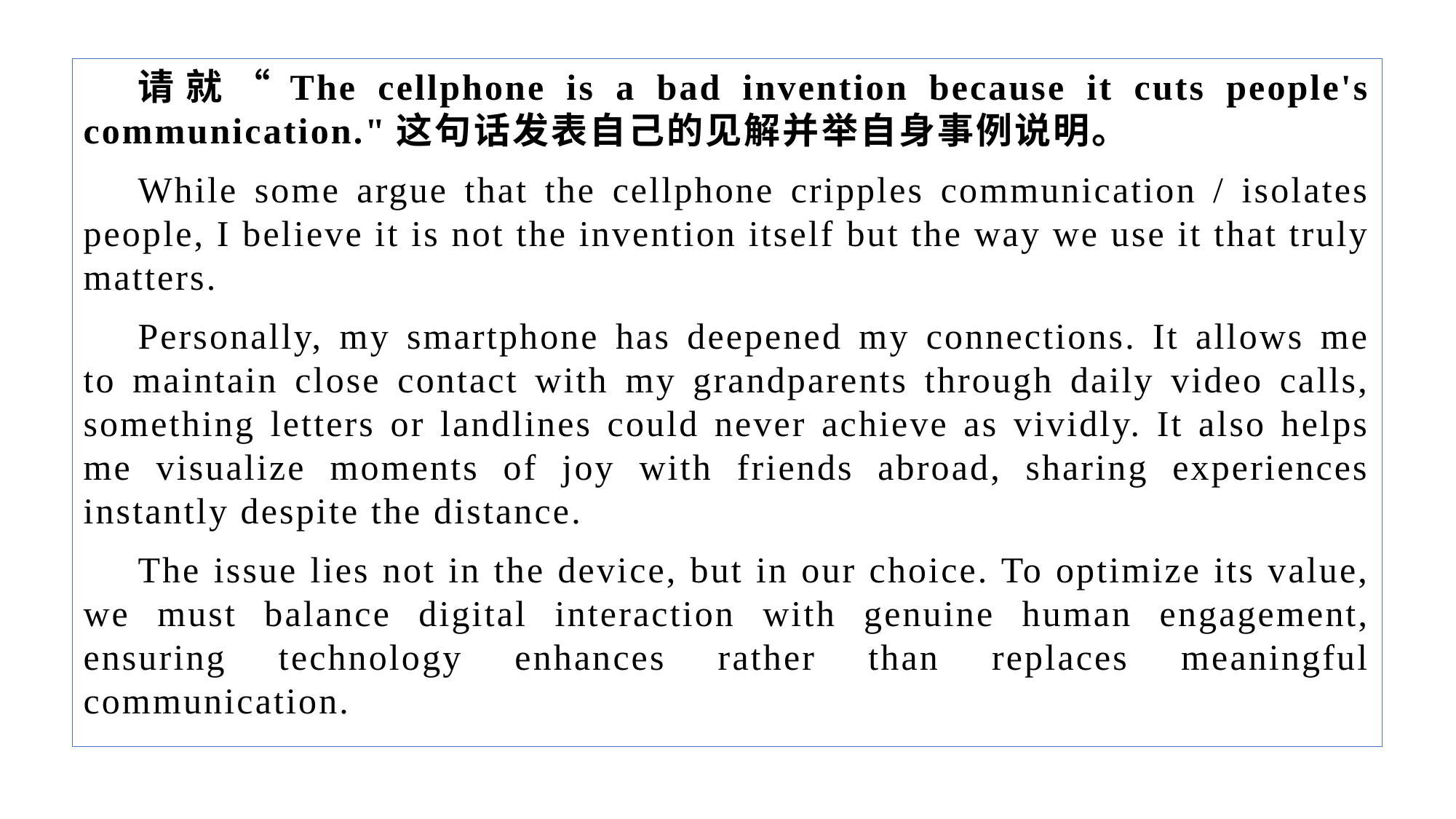

请就“The cellphone is a bad invention because it cuts people's communication."这句话发表自己的见解并举自身事例说明。
While some argue that the cellphone cripples communication / isolates people, I believe it is not the invention itself but the way we use it that truly matters.
Personally, my smartphone has deepened my connections. It allows me to maintain close contact with my grandparents through daily video calls, something letters or landlines could never achieve as vividly. It also helps me visualize moments of joy with friends abroad, sharing experiences instantly despite the distance.
The issue lies not in the device, but in our choice. To optimize its value, we must balance digital interaction with genuine human engagement, ensuring technology enhances rather than replaces meaningful communication.